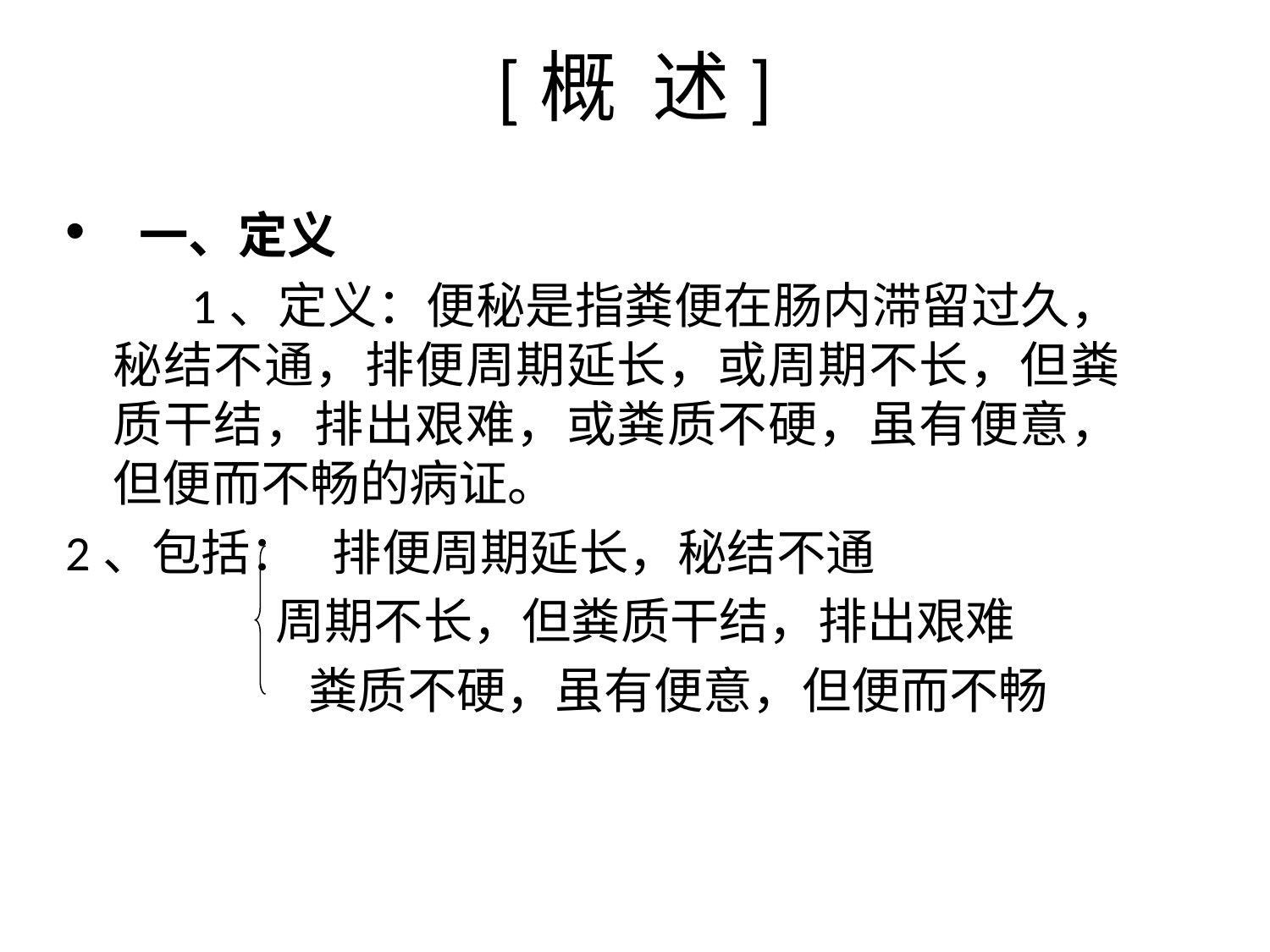

# [概  述]
 一、定义
           1、定义：便秘是指粪便在肠内滞留过久，秘结不通，排便周期延长，或周期不长，但粪质干结，排出艰难，或粪质不硬，虽有便意，但便而不畅的病证。
2、包括：   排便周期延长，秘结不通
                  周期不长，但粪质干结，排出艰难
                     粪质不硬，虽有便意，但便而不畅